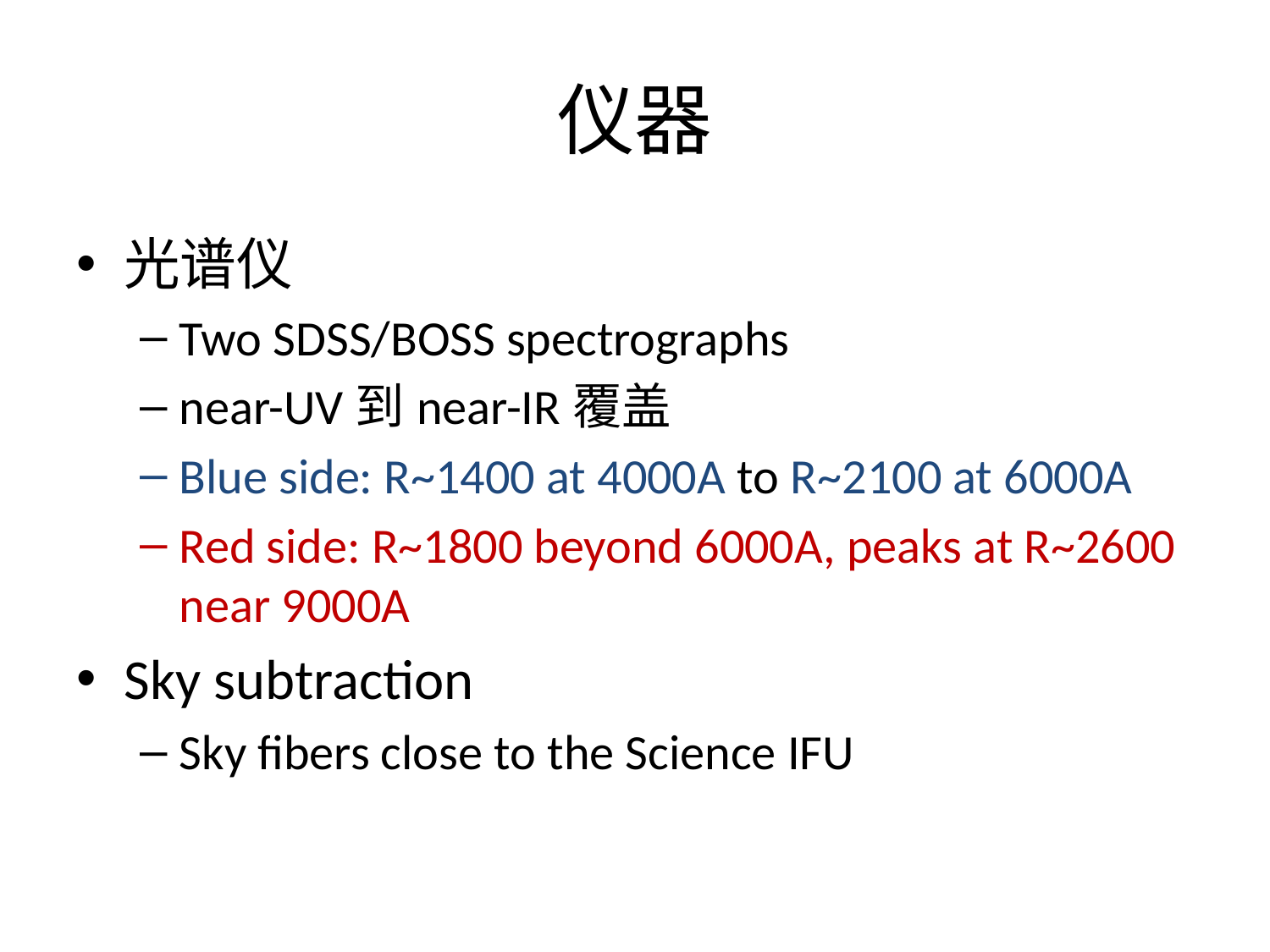

# 仪器
光谱仪
Two SDSS/BOSS spectrographs
near-UV到near-IR覆盖
Blue side: R~1400 at 4000A to R~2100 at 6000A
Red side: R~1800 beyond 6000A, peaks at R~2600 near 9000A
Sky subtraction
Sky fibers close to the Science IFU